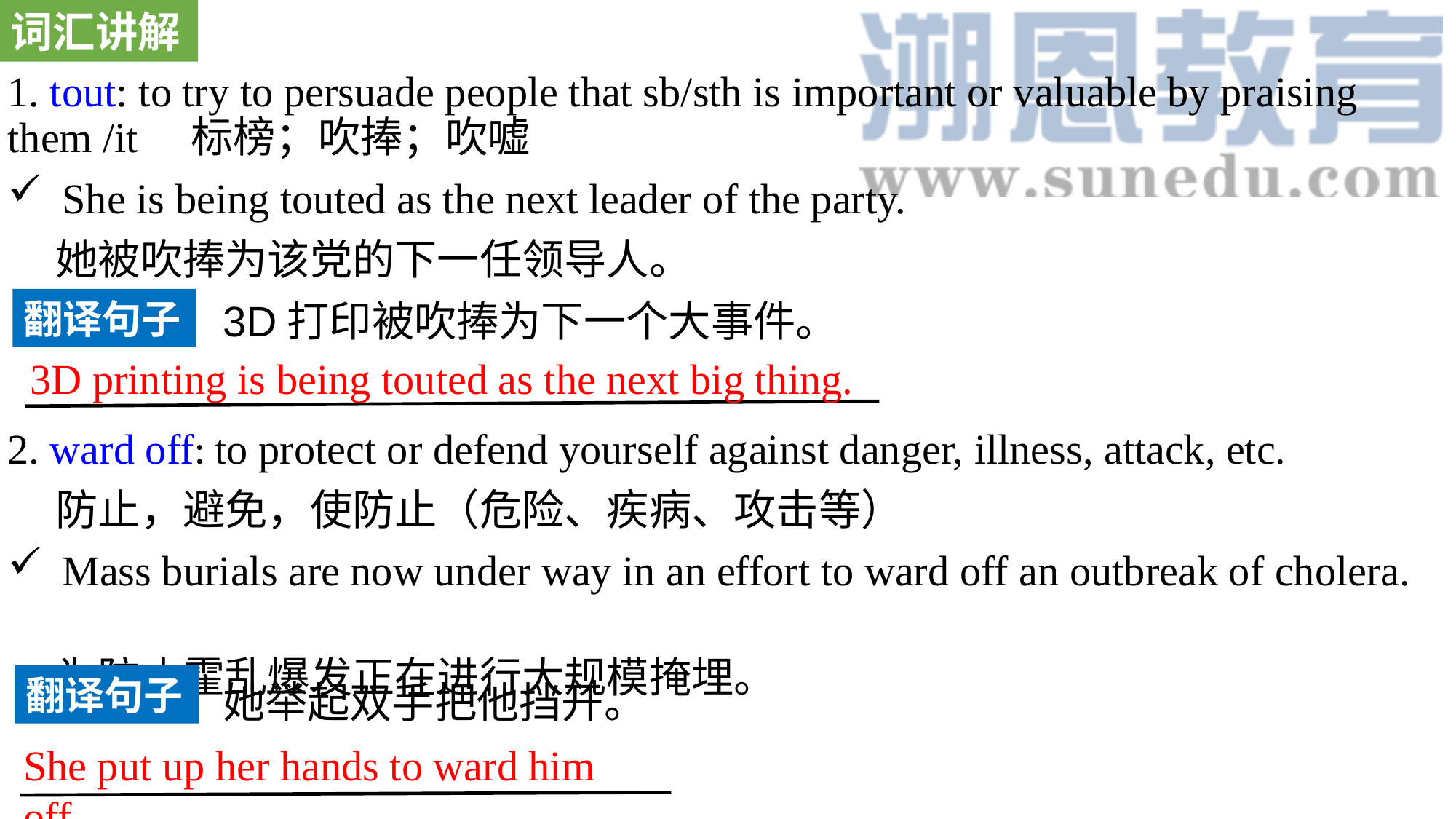

词汇讲解
1. tout: to try to persuade people that sb/sth is important or valuable by praising them /it    标榜；吹捧；吹嘘
She is being touted as the next leader of the party.
    她被吹捧为该党的下一任领导人。

2. ward off: to protect or defend yourself against danger, illness, attack, etc.
    防止，避免，使防止（危险、疾病、攻击等）
Mass burials are now under way in an effort to ward off an outbreak of cholera.
    为防止霍乱爆发正在进行大规模掩埋。

翻译句子
3D打印被吹捧为下一个大事件。
3D printing is being touted as the next big thing.
翻译句子
她举起双手把他挡开。
She put up her hands to ward him off.